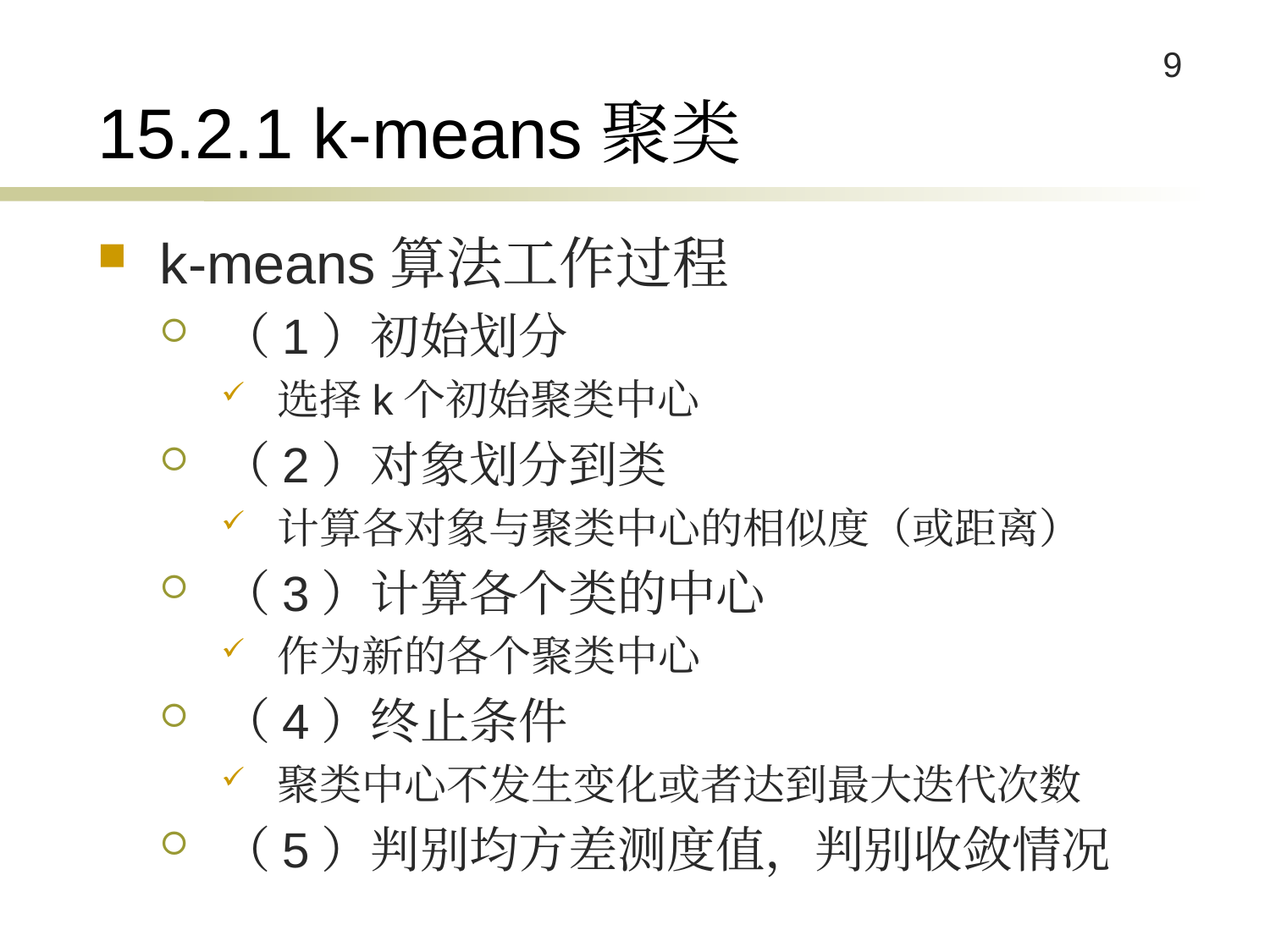

# 15.2.1 k-means聚类
k-means算法工作过程
（1）初始划分
选择k个初始聚类中心
（2）对象划分到类
计算各对象与聚类中心的相似度（或距离）
（3）计算各个类的中心
作为新的各个聚类中心
（4）终止条件
聚类中心不发生变化或者达到最大迭代次数
（5）判别均方差测度值，判别收敛情况